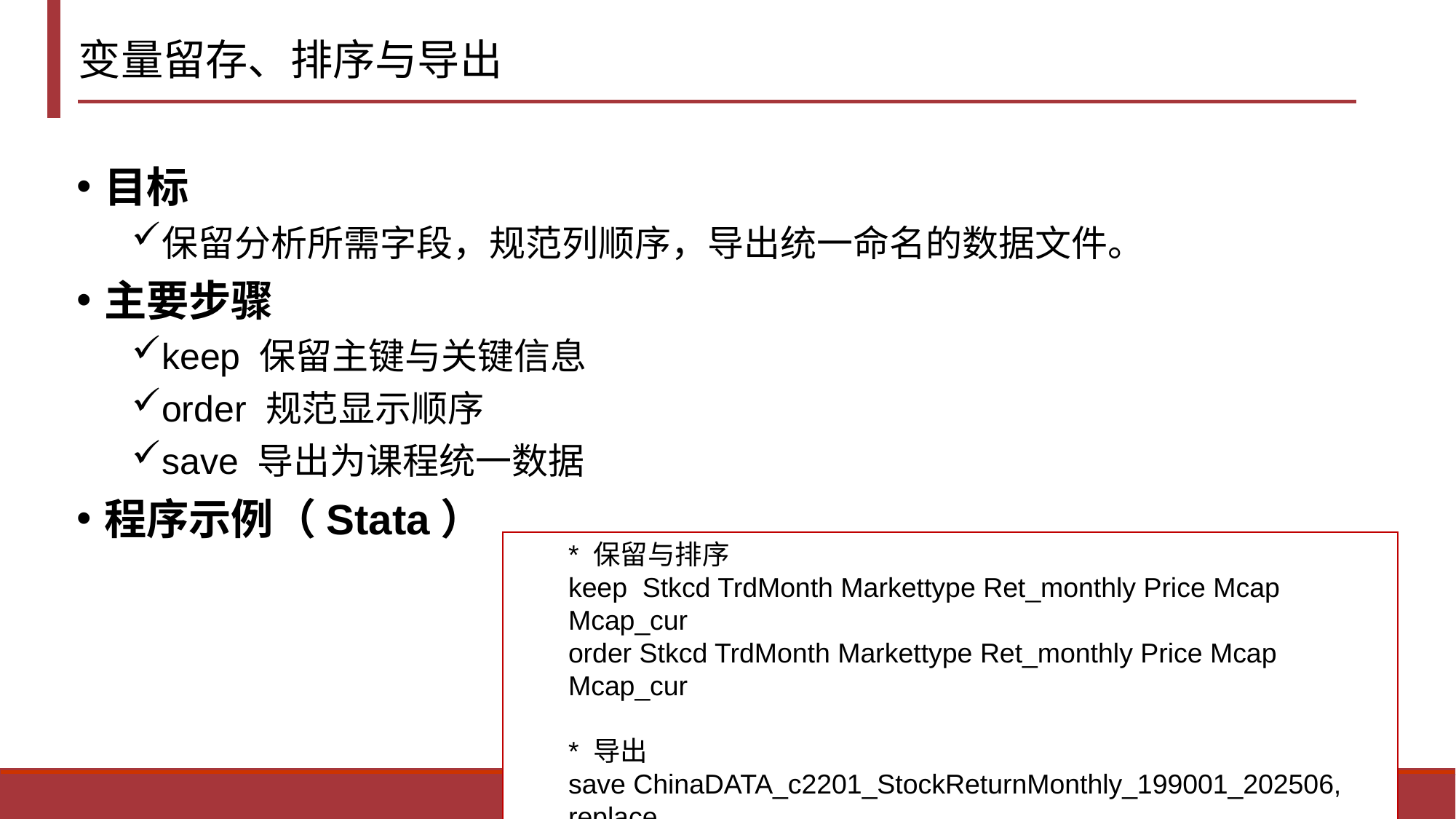

# 变量留存、排序与导出
目标
保留分析所需字段，规范列顺序，导出统一命名的数据文件。
主要步骤
keep 保留主键与关键信息
order 规范显示顺序
save 导出为课程统一数据
程序示例（Stata）

* 保留与排序
keep  Stkcd TrdMonth Markettype Ret_monthly Price Mcap Mcap_cur
order Stkcd TrdMonth Markettype Ret_monthly Price Mcap Mcap_cur

* 导出
save ChinaDATA_c2201_StockReturnMonthly_199001_202506, replace